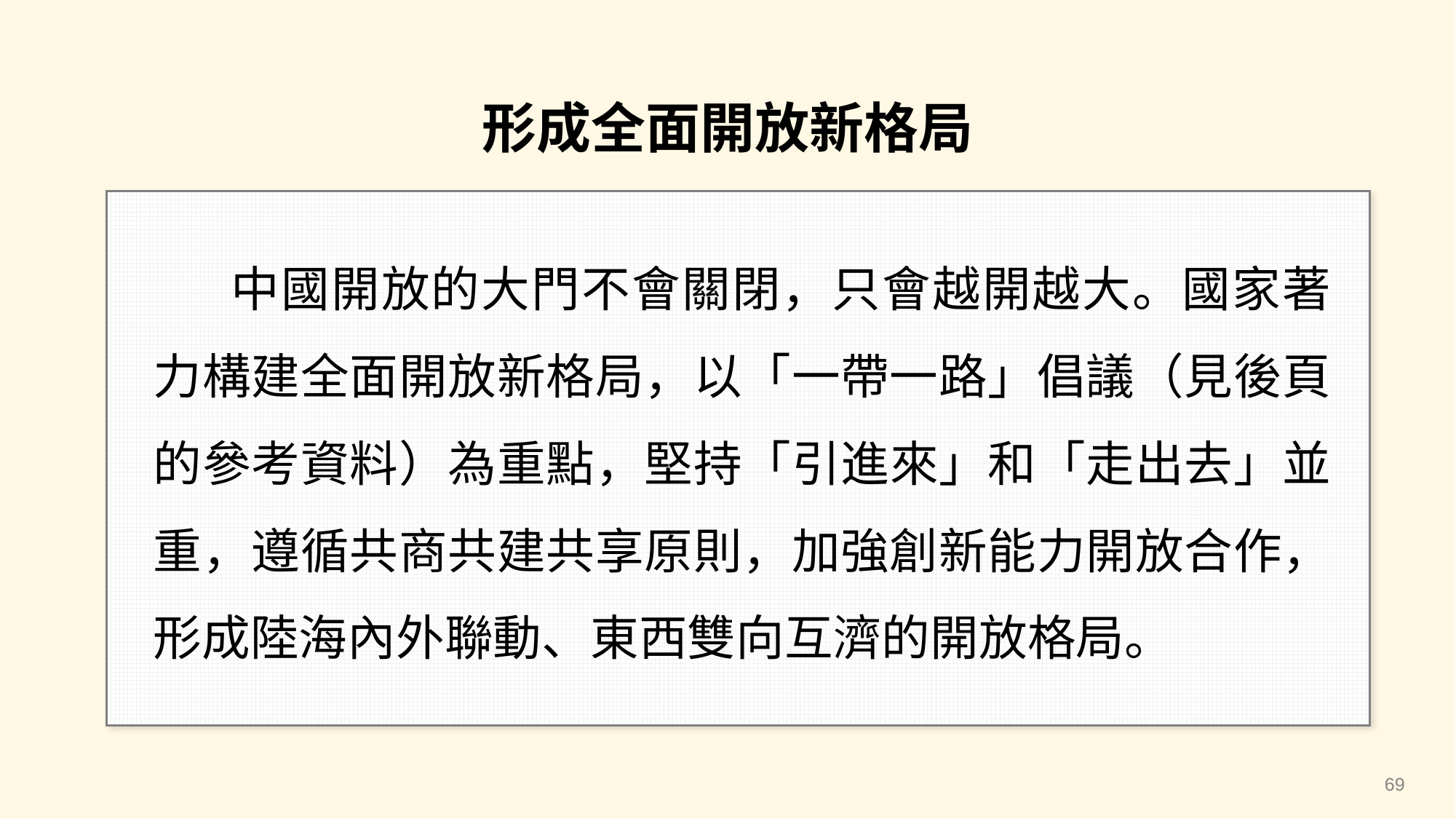

形成全面開放新格局

       中國開放的大門不會關閉，只會越開越大。國家著力構建全面開放新格局，以「一帶一路」倡議（見後頁的參考資料）為重點，堅持「引進來」和「走出去」並重，遵循共商共建共享原則，加強創新能力開放合作，形成陸海內外聯動、東西雙向互濟的開放格局。